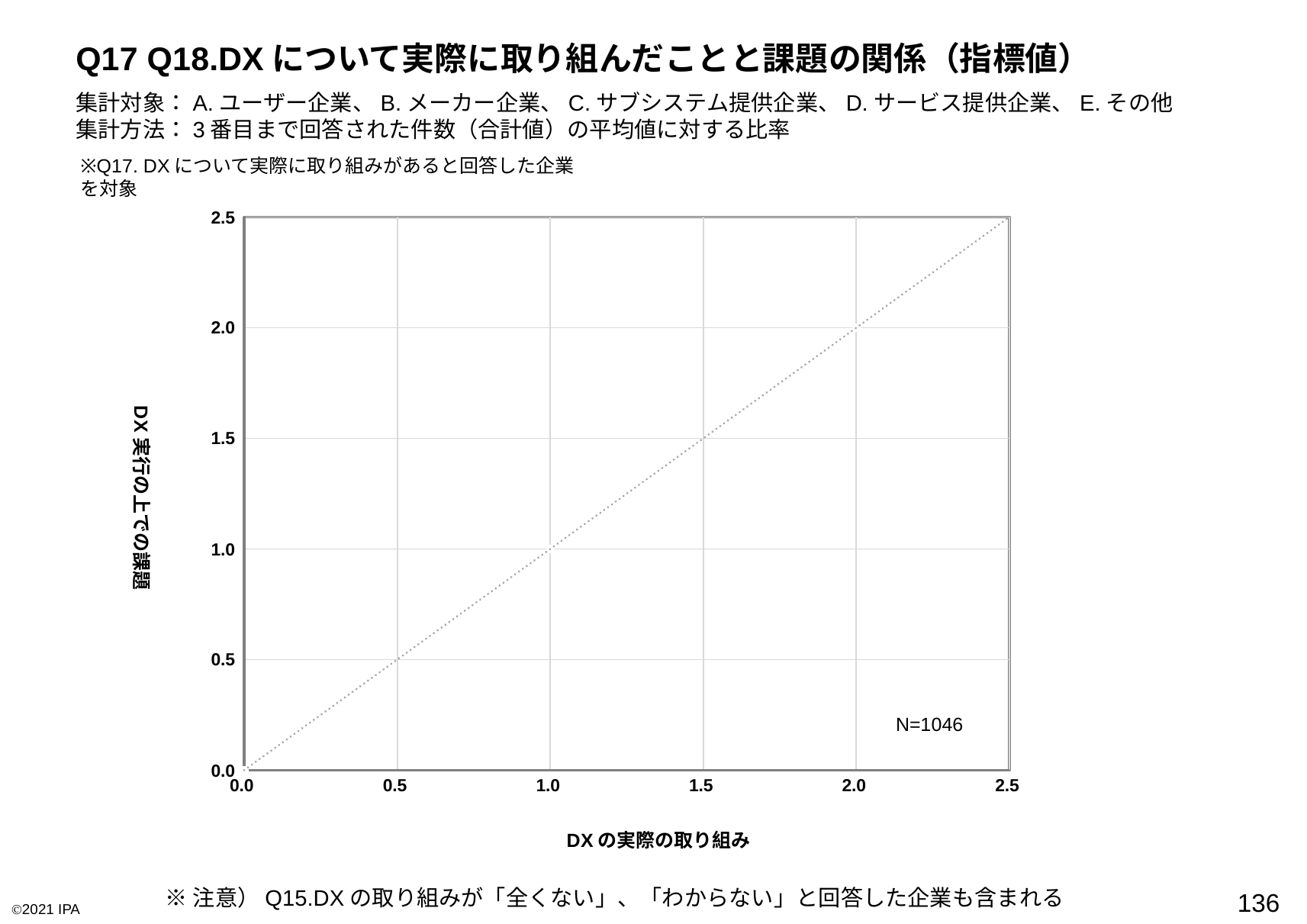

Q17 Q18.DXについて実際に取り組んだことと課題の関係（指標値）
集計対象：A.ユーザー企業、B.メーカー企業、C.サブシステム提供企業、D.サービス提供企業、E.その他
集計方法：3番目まで回答された件数（合計値）の平均値に対する比率
※Q17. DXについて実際に取り組みがあると回答した企業を対象

### Chart

| Category | 社内外でのビジョン共有 |  |
|---|---|---|
N=1046
※注意）Q15.DXの取り組みが「全くない」、「わからない」と回答した企業も含まれる